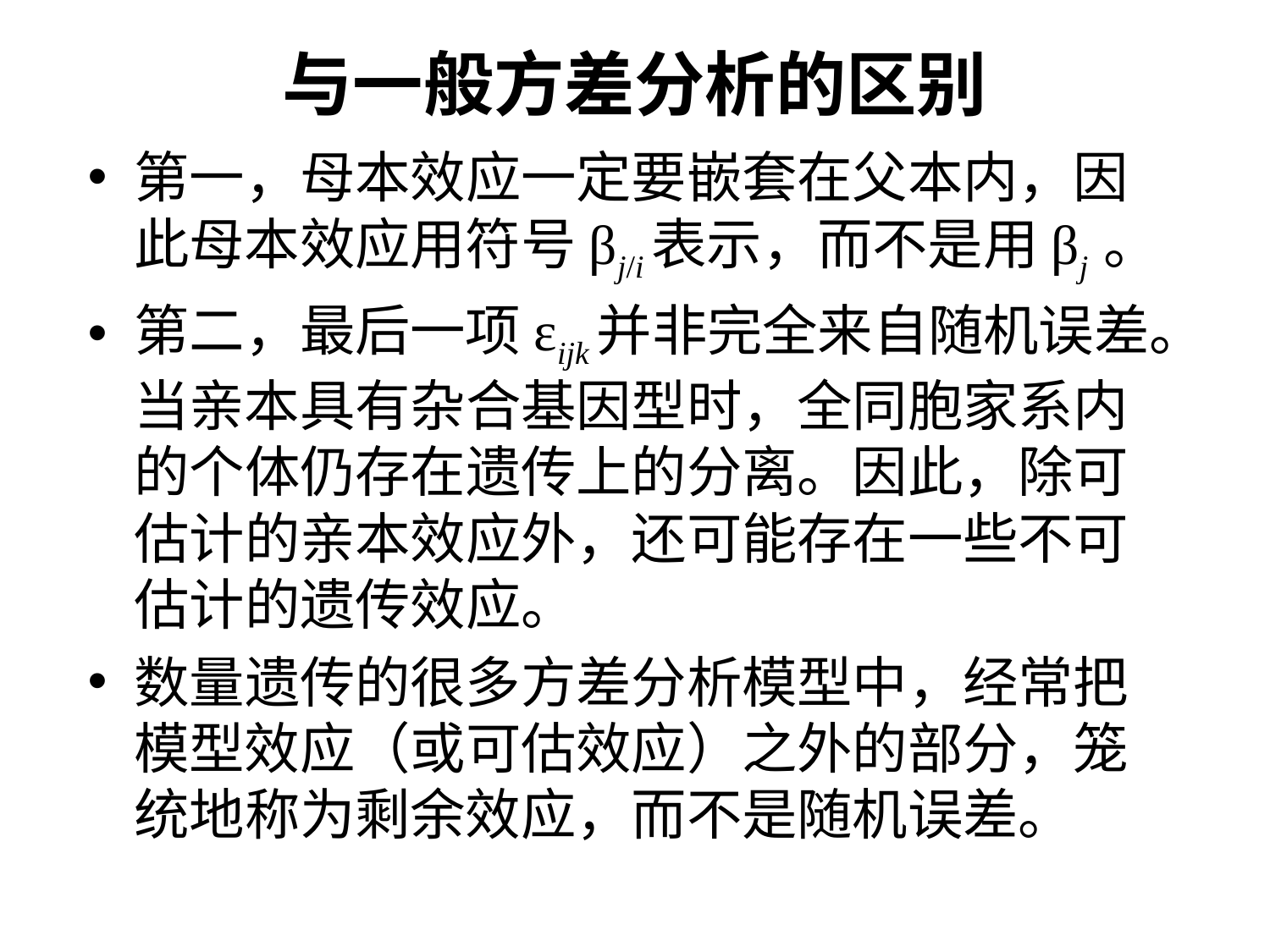

# 与一般方差分析的区别
第一，母本效应一定要嵌套在父本内，因此母本效应用符号βj/i表示，而不是用βj 。
第二，最后一项εijk并非完全来自随机误差。当亲本具有杂合基因型时，全同胞家系内的个体仍存在遗传上的分离。因此，除可估计的亲本效应外，还可能存在一些不可估计的遗传效应。
数量遗传的很多方差分析模型中，经常把模型效应（或可估效应）之外的部分，笼统地称为剩余效应，而不是随机误差。